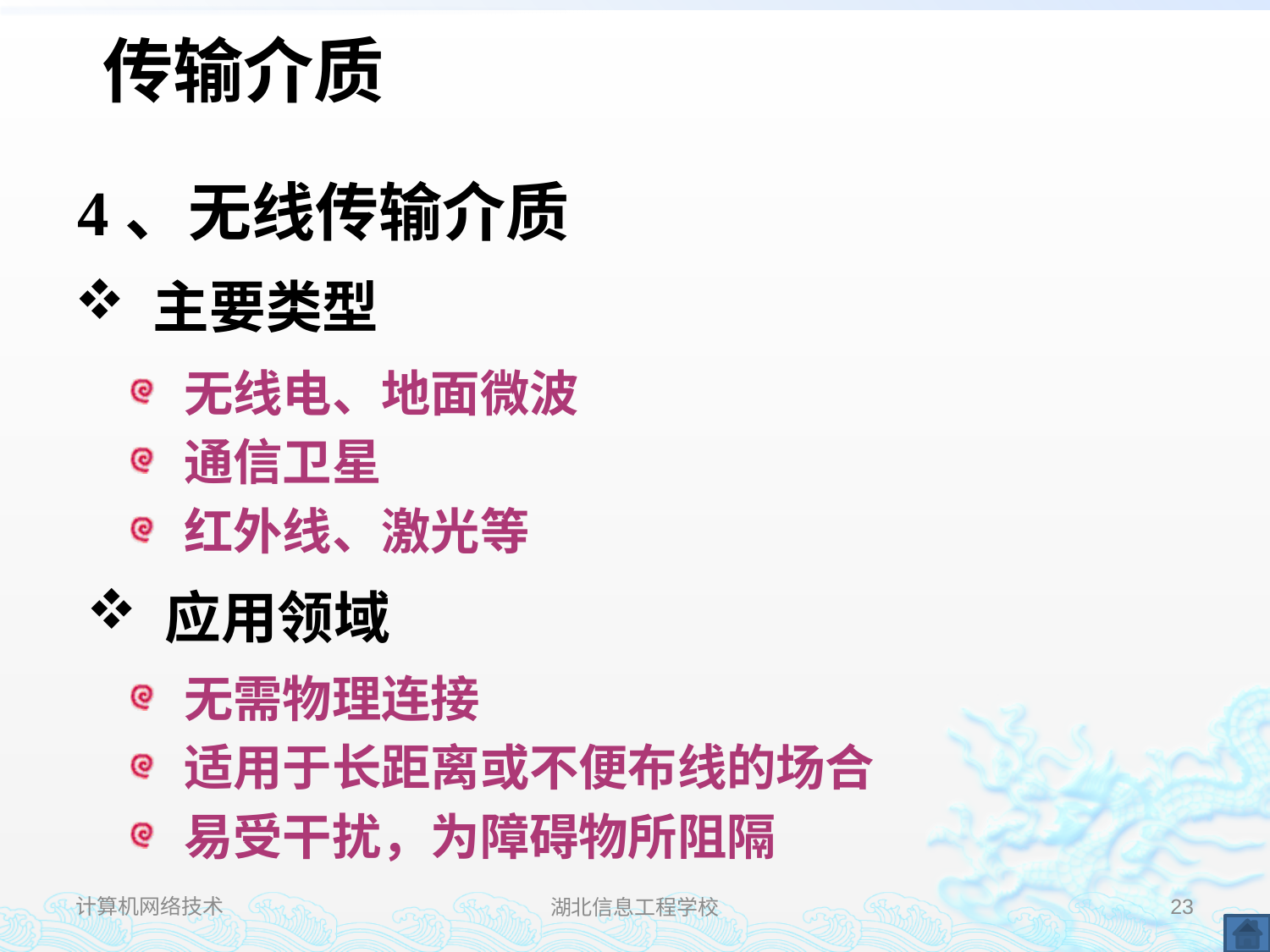

传输介质
4、无线传输介质
 主要类型
 无线电、地面微波
 通信卫星
 红外线、激光等
 应用领域
 无需物理连接
 适用于长距离或不便布线的场合
 易受干扰，为障碍物所阻隔
计算机网络技术
湖北信息工程学校
23